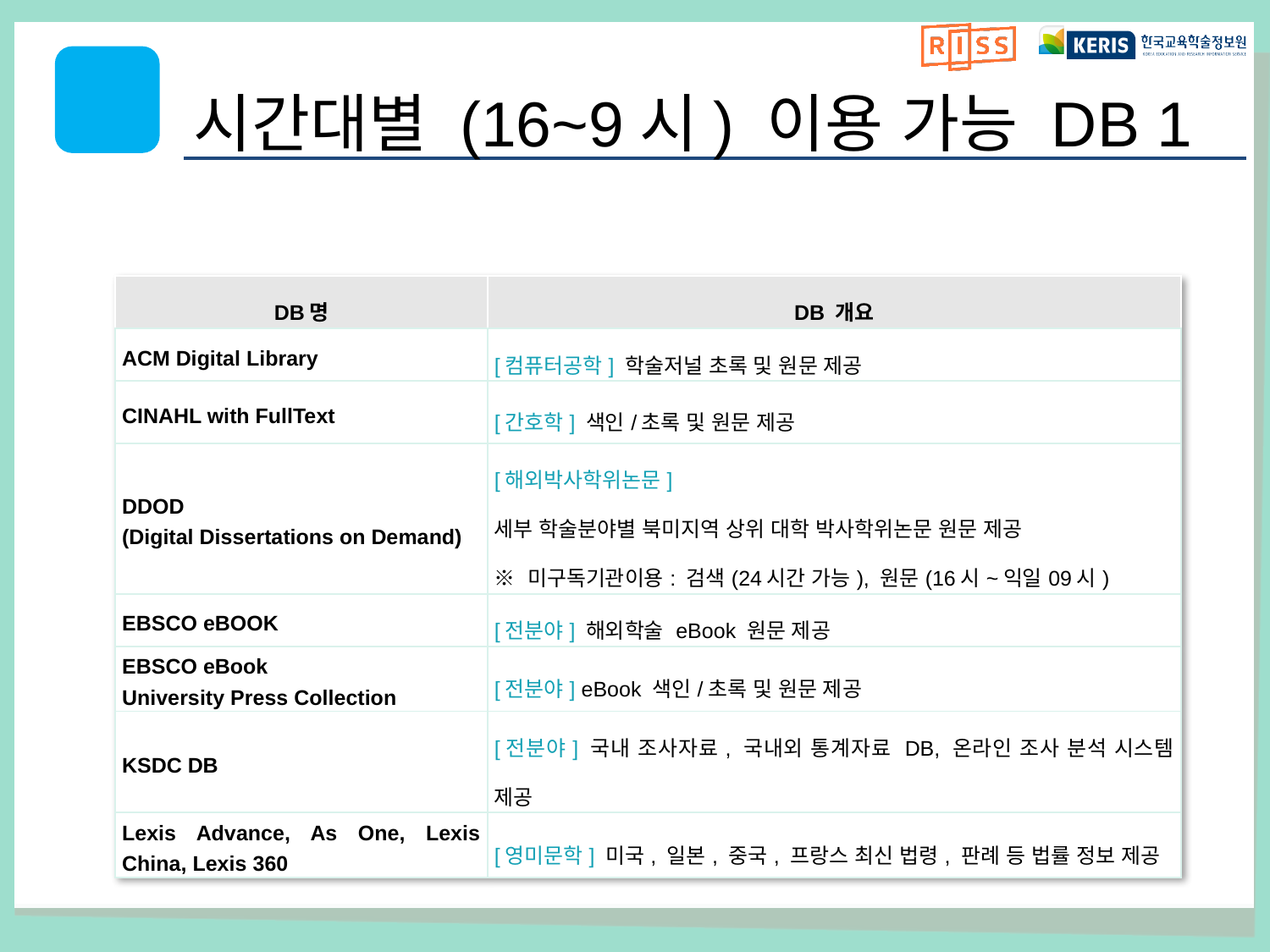

# 시간대별 (16~9시) 이용 가능 DB 1
| DB명 | DB 개요 |
| --- | --- |
| ACM Digital Library | [컴퓨터공학] 학술저널 초록 및 원문 제공 |
| CINAHL with FullText | [간호학] 색인/초록 및 원문 제공 |
| DDOD (Digital Dissertations on Demand) | [해외박사학위논문] 세부 학술분야별 북미지역 상위 대학 박사학위논문 원문 제공 ※ 미구독기관이용: 검색(24시간 가능), 원문(16시~익일09시) |
| EBSCO eBOOK | [전분야] 해외학술 eBook 원문 제공 |
| EBSCO eBook University Press Collection | [전분야] eBook 색인/초록 및 원문 제공 |
| KSDC DB | [전분야] 국내 조사자료, 국내외 통계자료 DB, 온라인 조사 분석 시스템 제공 |
| Lexis Advance, As One, Lexis China, Lexis 360 | [영미문학] 미국, 일본, 중국, 프랑스 최신 법령, 판례 등 법률 정보 제공 |